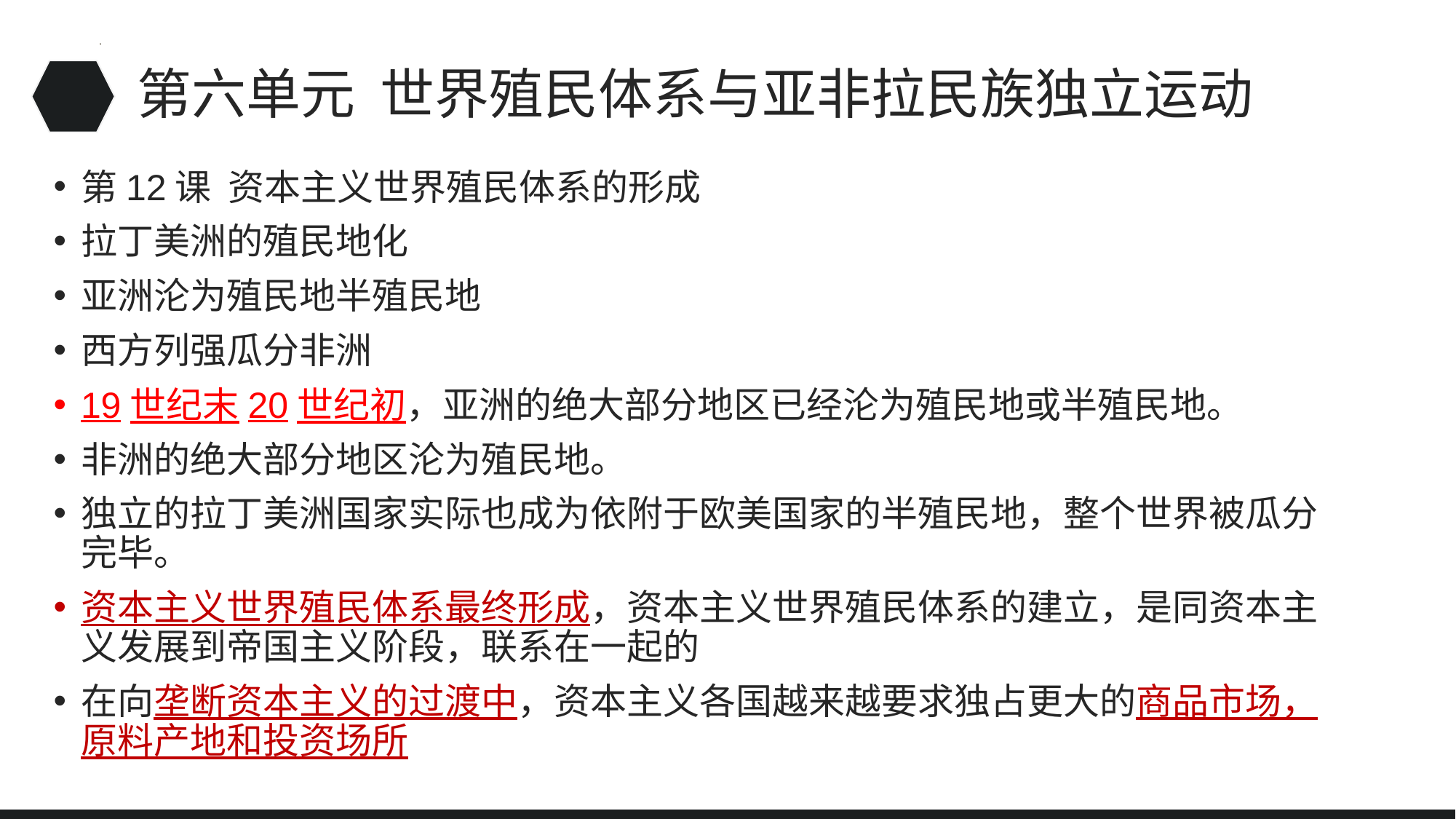

# 第六单元  世界殖民体系与亚非拉民族独立运动
第12课  资本主义世界殖民体系的形成
拉丁美洲的殖民地化
亚洲沦为殖民地半殖民地
西方列强瓜分非洲
19世纪末20世纪初，亚洲的绝大部分地区已经沦为殖民地或半殖民地。
非洲的绝大部分地区沦为殖民地。
独立的拉丁美洲国家实际也成为依附于欧美国家的半殖民地，整个世界被瓜分完毕。
资本主义世界殖民体系最终形成，资本主义世界殖民体系的建立，是同资本主义发展到帝国主义阶段，联系在一起的
在向垄断资本主义的过渡中，资本主义各国越来越要求独占更大的商品市场，原料产地和投资场所